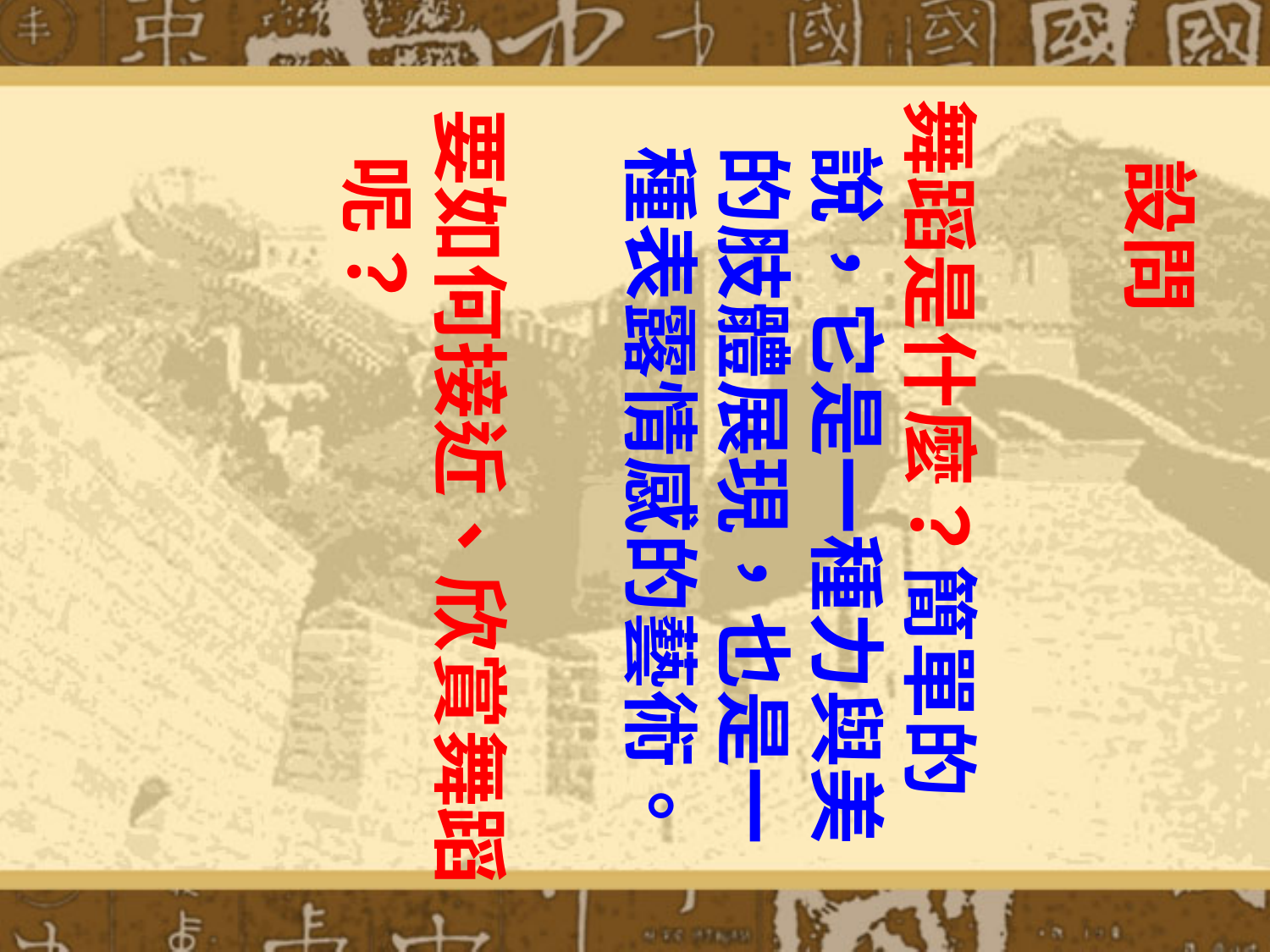

舞蹈是什麼？簡單的說，它是一種力與美的肢體展現，也是一種表露情感的藝術。
要如何接近、欣賞舞蹈呢？
設問